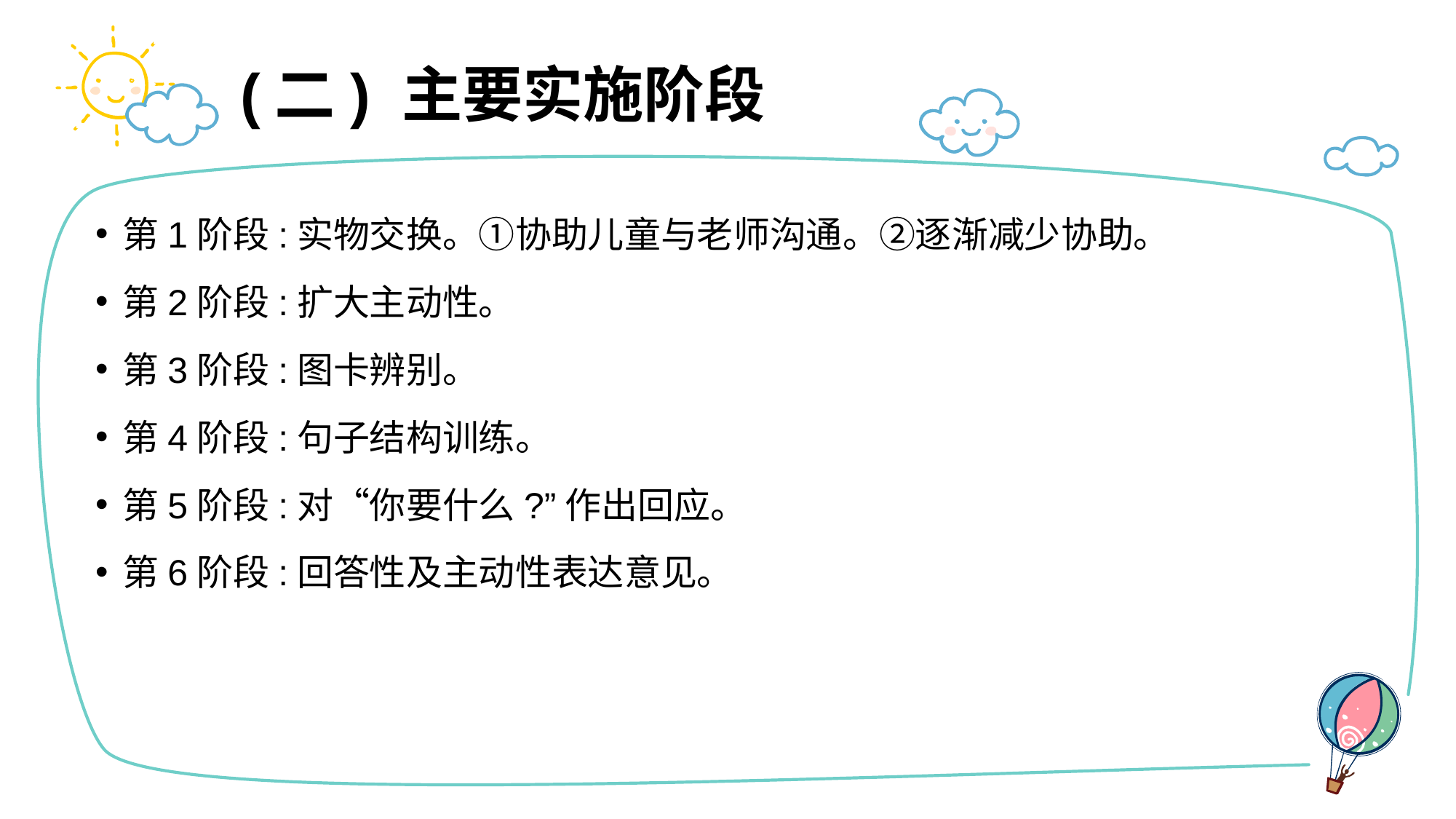

# (二) 主要实施阶段
第1阶段:实物交换。①协助儿童与老师沟通。②逐渐减少协助。
第2阶段:扩大主动性。
第3阶段:图卡辨别。
第4阶段:句子结构训练。
第5阶段:对“你要什么?”作出回应。
第6阶段:回答性及主动性表达意见。